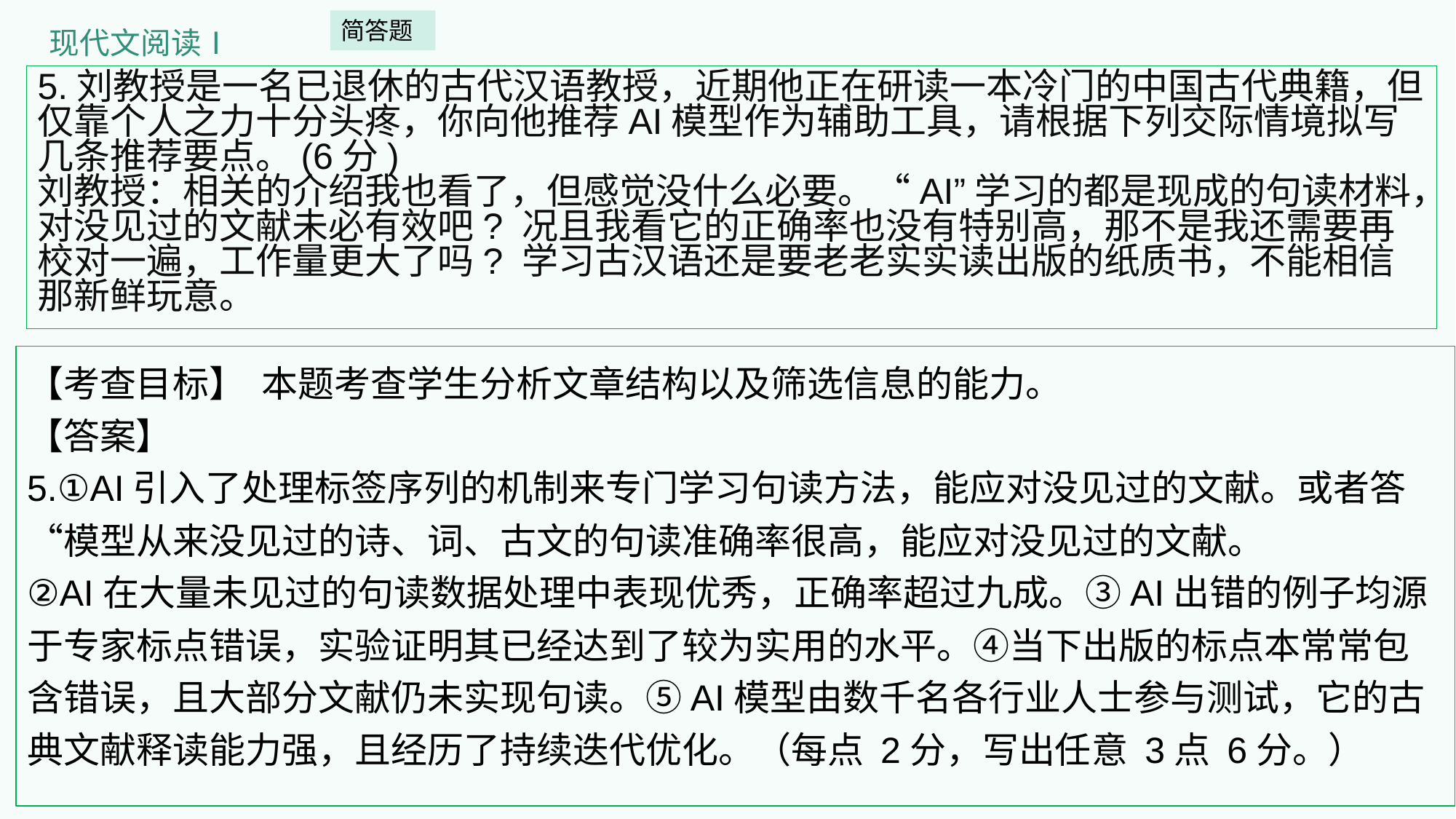

简答题
现代文阅读Ⅰ
5.刘教授是一名已退休的古代汉语教授，近期他正在研读一本冷门的中国古代典籍，但仅靠个人之力十分头疼，你向他推荐AI模型作为辅助工具，请根据下列交际情境拟写几条推荐要点。(6分)
刘教授：相关的介绍我也看了，但感觉没什么必要。“AI”学习的都是现成的句读材料，对没见过的文献未必有效吧? 况且我看它的正确率也没有特别高，那不是我还需要再校对一遍，工作量更大了吗? 学习古汉语还是要老老实实读出版的纸质书，不能相信那新鲜玩意。

【考查目标】  本题考查学生分析文章结构以及筛选信息的能力。
【答案】
5.①AI引入了处理标签序列的机制来专门学习句读方法，能应对没见过的文献。或者答“模型从来没见过的诗、词、古文的句读准确率很高，能应对没见过的文献。
②AI在大量未见过的句读数据处理中表现优秀，正确率超过九成。③AI出错的例子均源于专家标点错误，实验证明其已经达到了较为实用的水平。④当下出版的标点本常常包含错误，且大部分文献仍未实现句读。⑤AI模型由数千名各行业人士参与测试，它的古典文献释读能力强，且经历了持续迭代优化。（每点 2分，写出任意 3点 6分。）